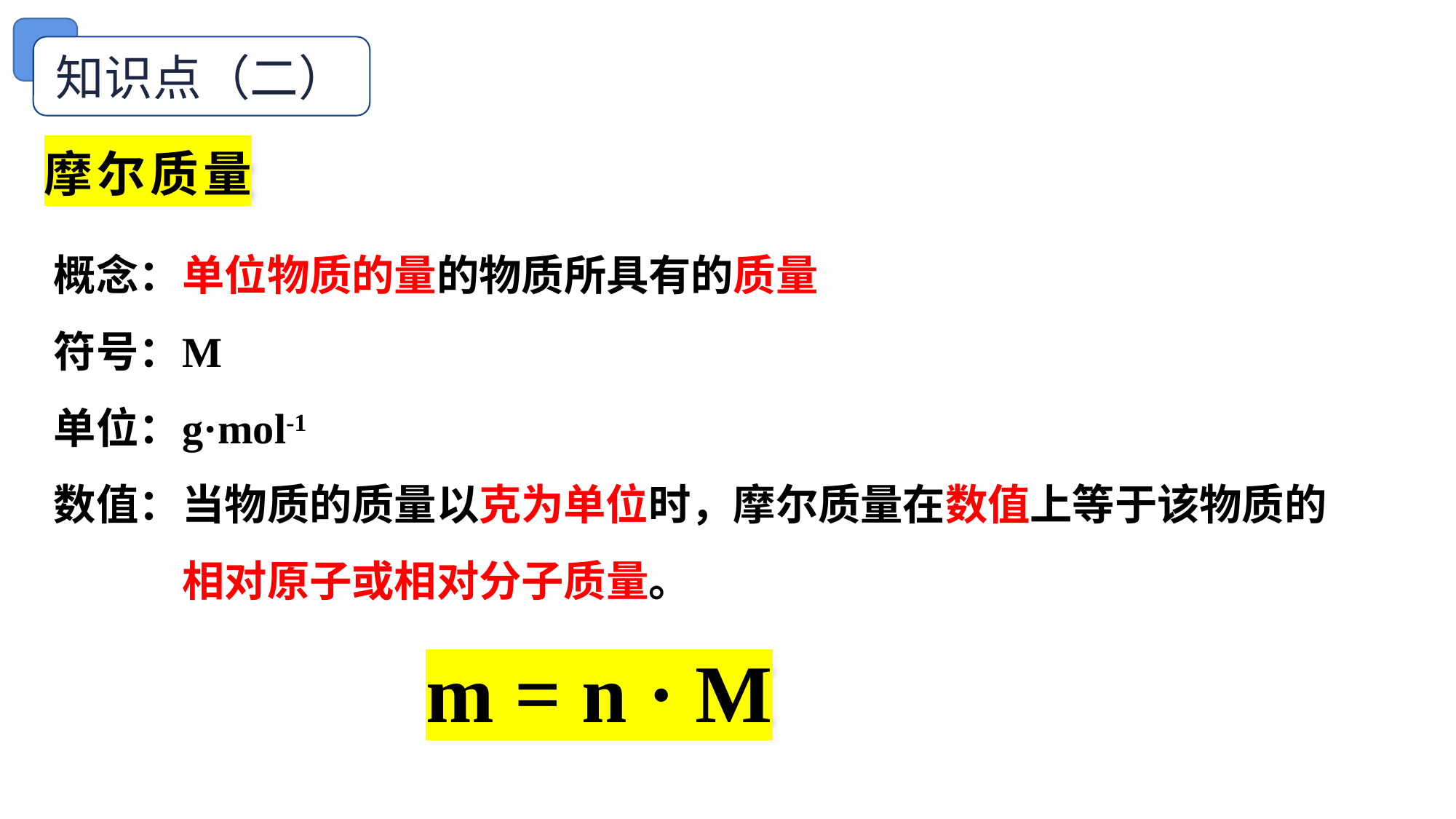

知识点（二）
摩尔质量
概念：
符号：
单位：
数值：
单位物质的量的物质所具有的质量
M
g·mol-1
当物质的质量以克为单位时，摩尔质量在数值上等于该物质的相对原子或相对分子质量。

m = n · M